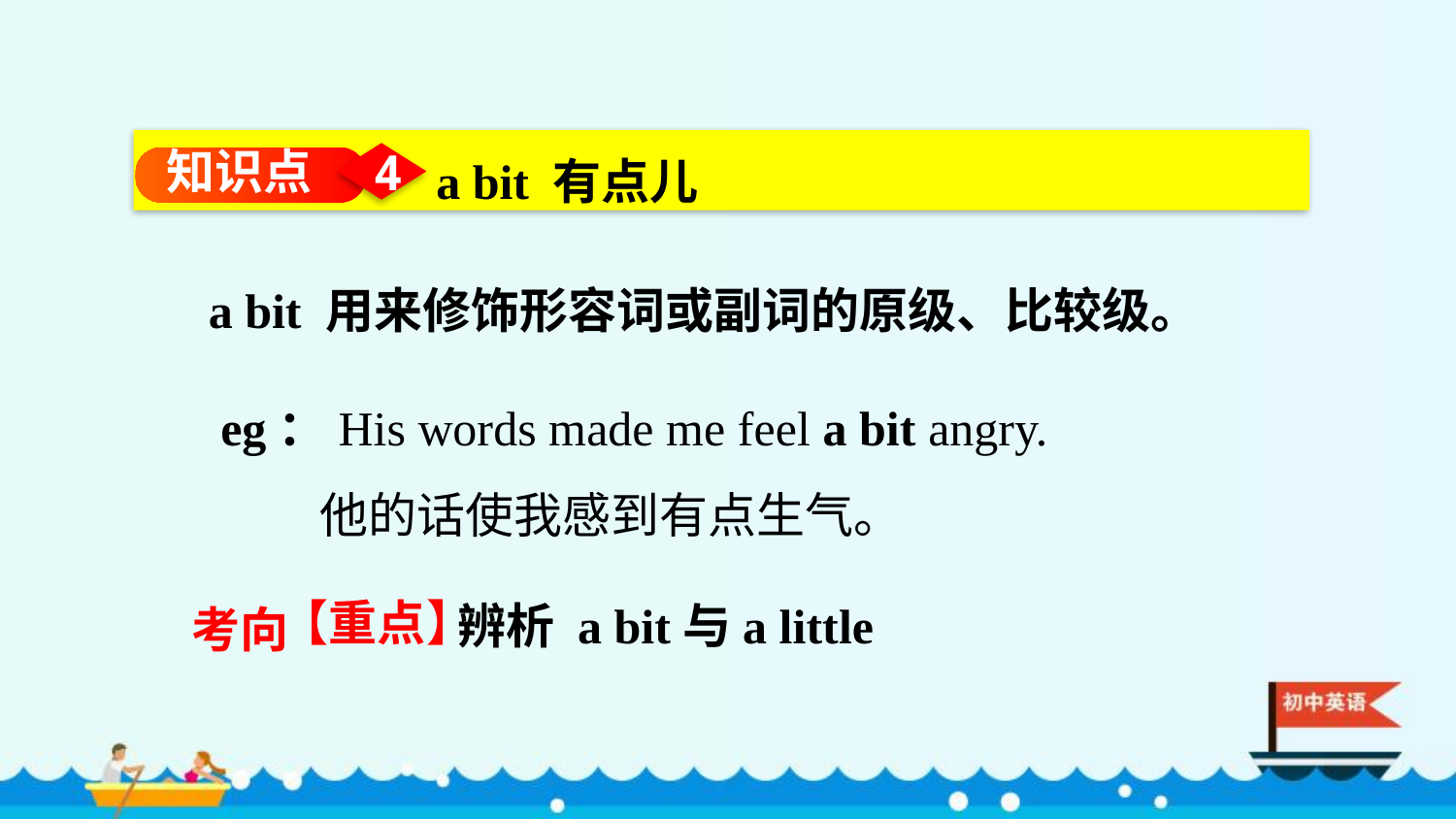

a bit 有点儿

知识点
4

a bit 用来修饰形容词或副词的原级、比较级。
eg：His words made me feel a bit angry.
        他的话使我感到有点生气。
考向
【重点】
辨析 a bit与a little